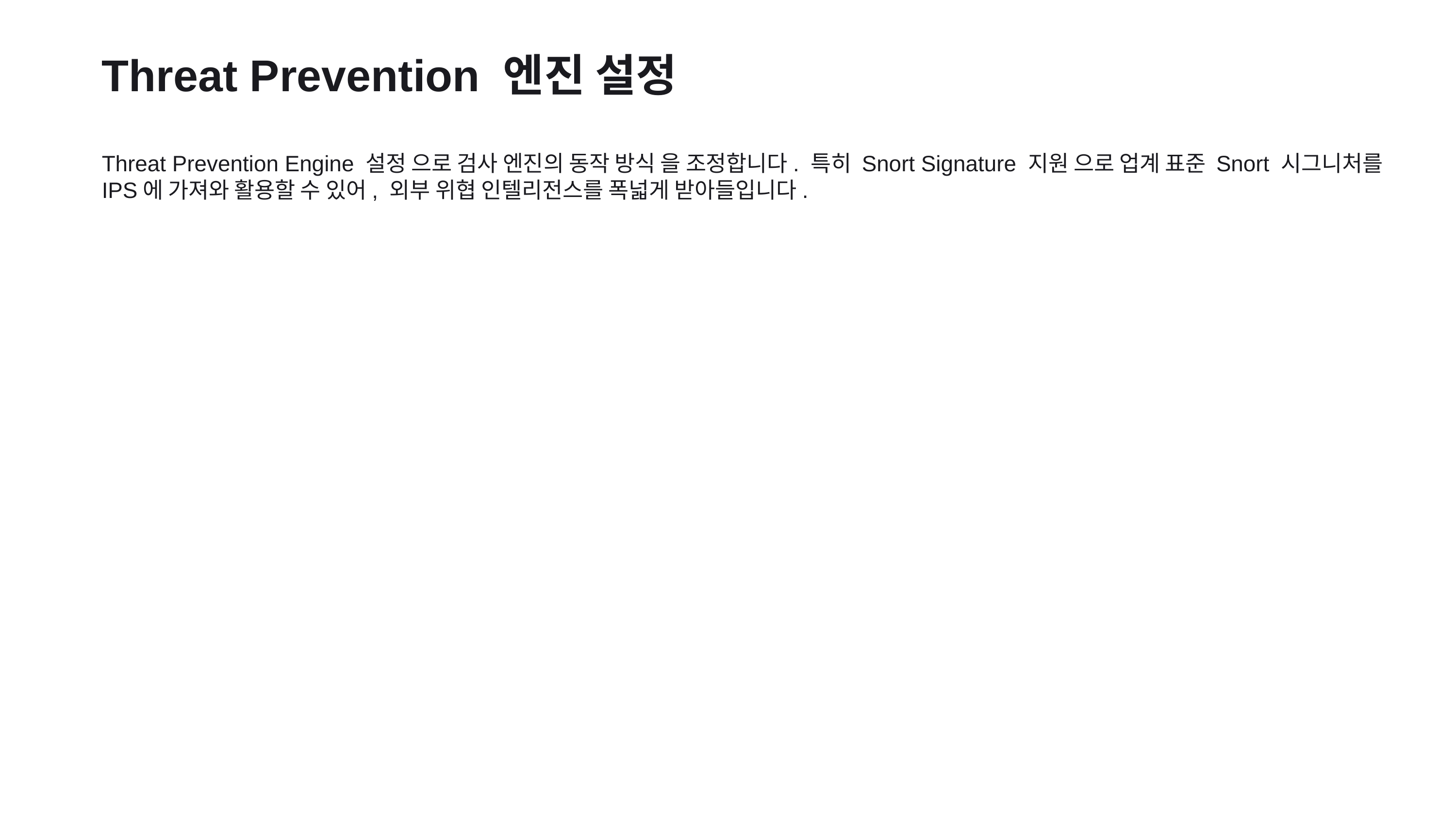

Threat Prevention 엔진 설정
Threat Prevention Engine 설정 으로 검사 엔진의 동작 방식 을 조정합니다. 특히 Snort Signature 지원 으로 업계 표준 Snort 시그니처를 IPS에 가져와 활용할 수 있어, 외부 위협 인텔리전스를 폭넓게 받아들입니다.